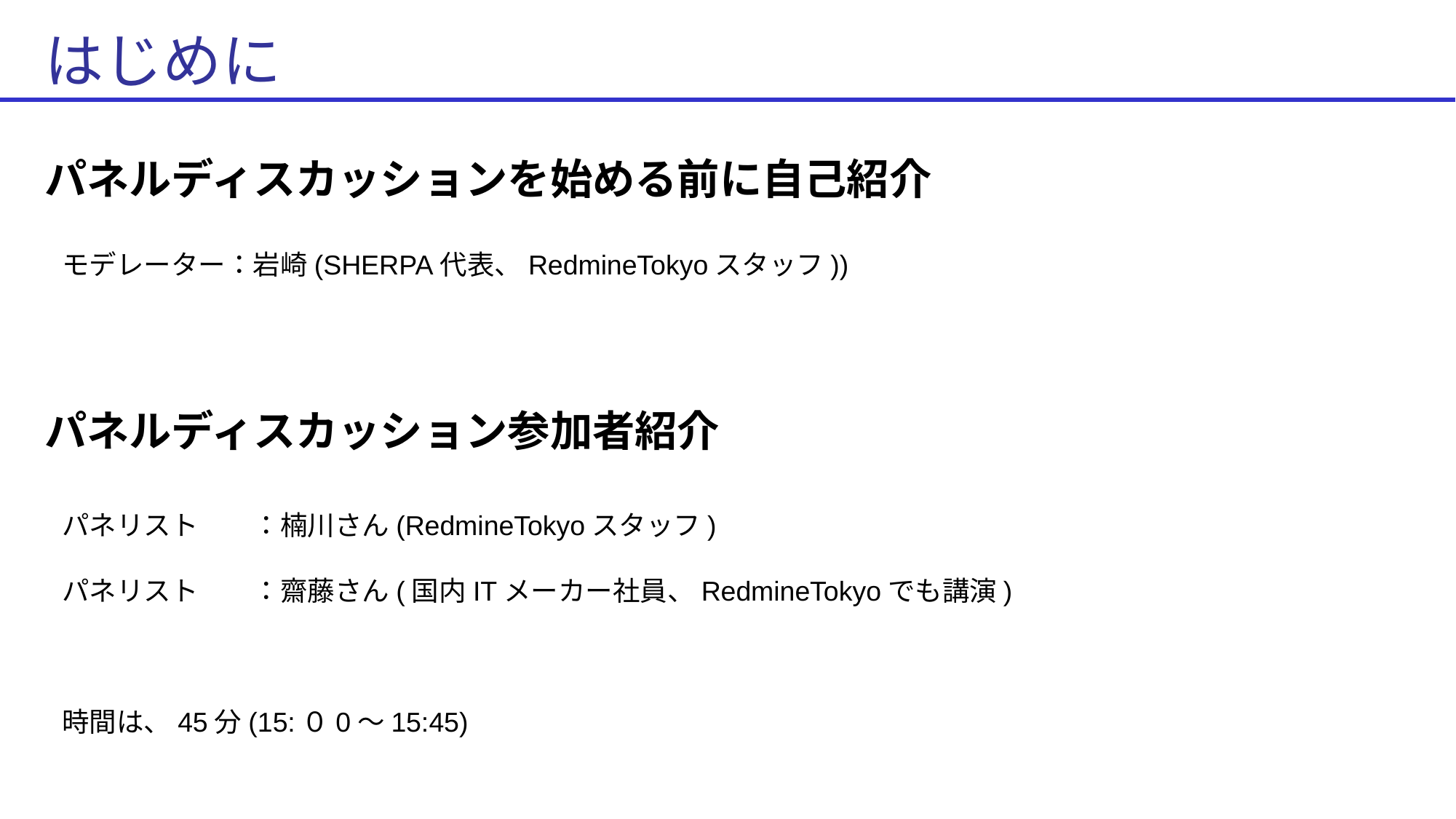

# はじめに
パネルディスカッションを始める前に自己紹介
モデレーター：岩崎(SHERPA代表、RedmineTokyoスタッフ))
パネルディスカッション参加者紹介
パネリスト　　：楠川さん(RedmineTokyoスタッフ)
パネリスト　　：齋藤さん(国内ITメーカー社員、RedmineTokyoでも講演)

時間は、45分(15:０0〜15:45)